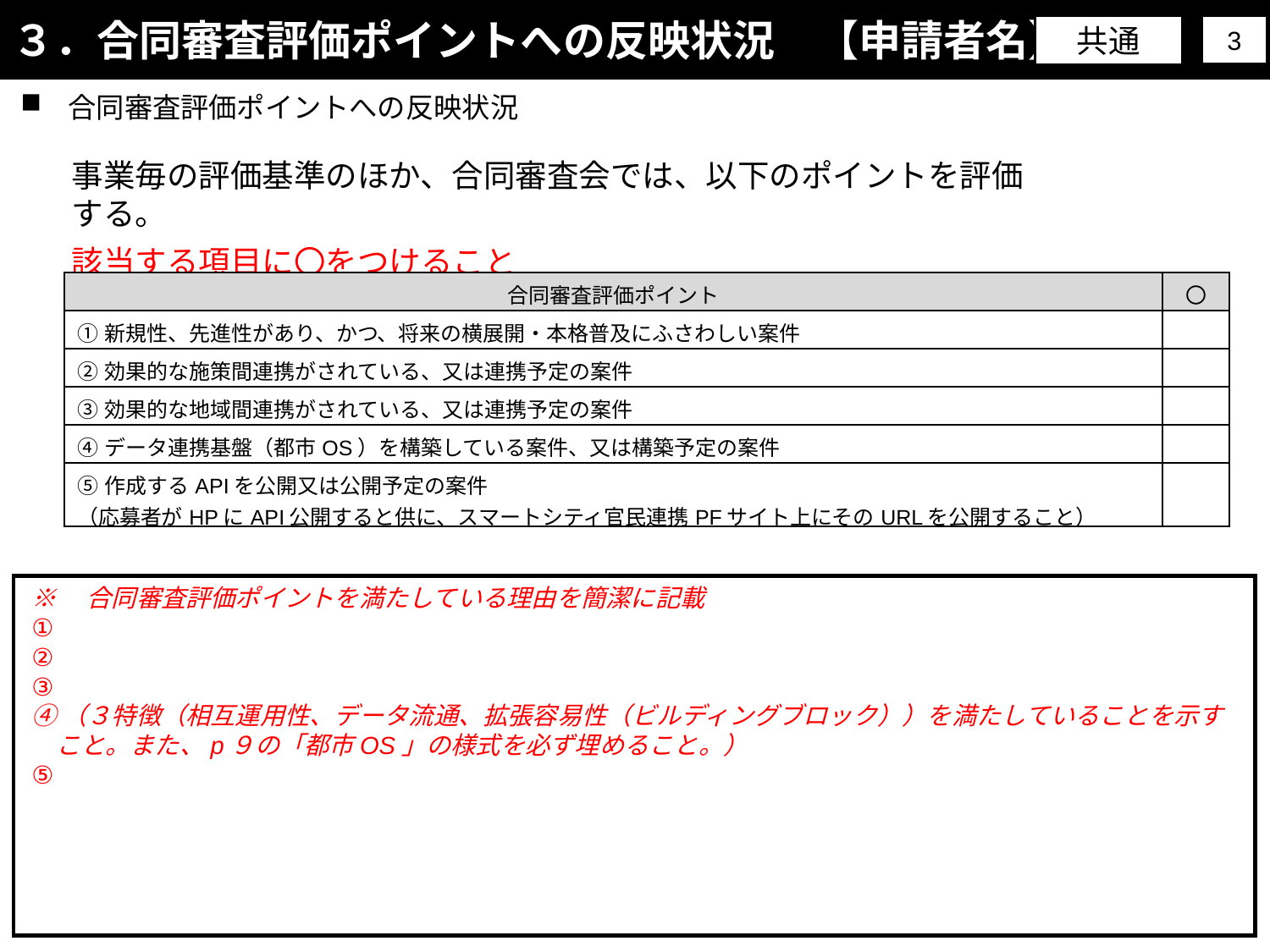

３．合同審査評価ポイントへの反映状況　【申請者名】
共通
3
合同審査評価ポイントへの反映状況
事業毎の評価基準のほか、合同審査会では、以下のポイントを評価する。
該当する項目に〇をつけること
| 合同審査評価ポイント | 〇 |
| --- | --- |
| ①新規性、先進性があり、かつ、将来の横展開・本格普及にふさわしい案件 |  |
| ②効果的な施策間連携がされている、又は連携予定の案件 |  |
| ③効果的な地域間連携がされている、又は連携予定の案件 |  |
| ④データ連携基盤（都市OS）を構築している案件、又は構築予定の案件 |  |
| ⑤作成するAPIを公開又は公開予定の案件 （応募者がHPにAPI公開すると供に、スマートシティ官民連携PFサイト上にそのURLを公開すること） |  |

※　合同審査評価ポイントを満たしている理由を簡潔に記載
①
②
③
④（３特徴（相互運用性、データ流通、拡張容易性（ビルディングブロック））を満たしていることを示すこと。また、p９の「都市OS」の様式を必ず埋めること。）
⑤